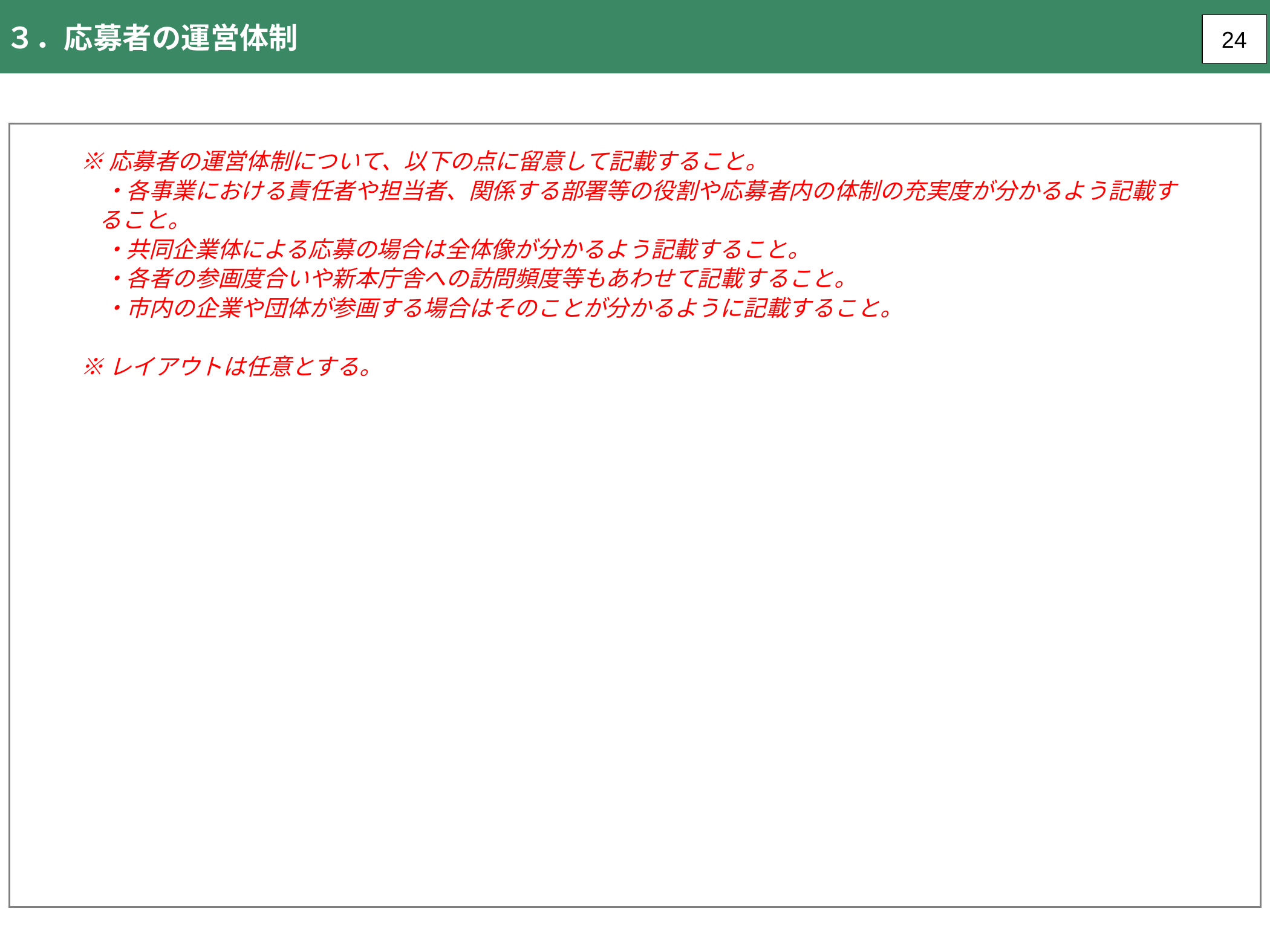

３．応募者の運営体制
24

※応募者の運営体制について、以下の点に留意して記載すること。
　・各事業における責任者や担当者、関係する部署等の役割や応募者内の体制の充実度が分かるよう記載すること。
　・共同企業体による応募の場合は全体像が分かるよう記載すること。
　・各者の参画度合いや新本庁舎への訪問頻度等もあわせて記載すること。
　・市内の企業や団体が参画する場合はそのことが分かるように記載すること。

※レイアウトは任意とする。